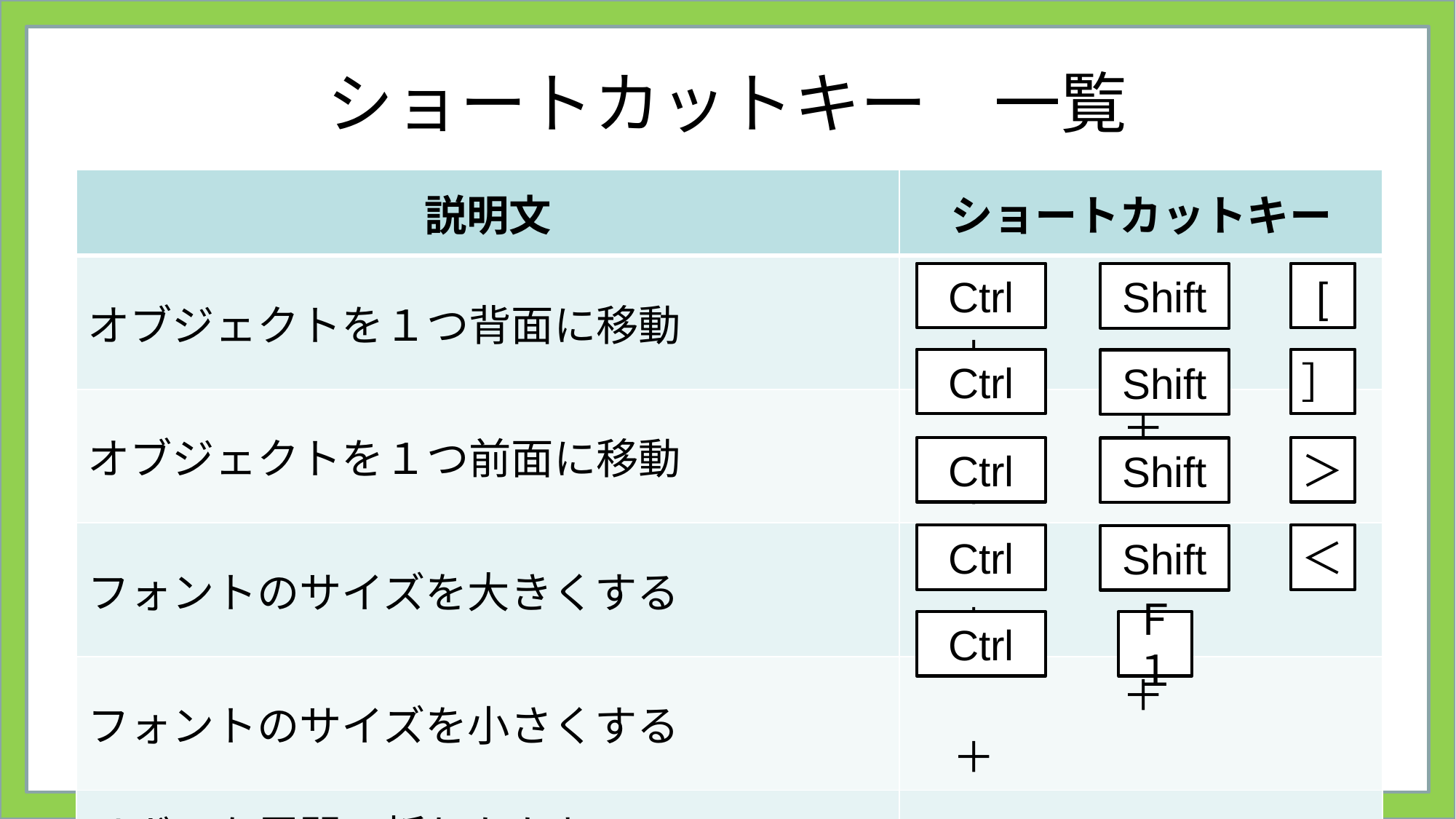

# ショートカットキー　一覧
| 説明文 | ショートカットキー |
| --- | --- |
| オブジェクトを１つ背面に移動 | ＋　　　　　＋ |
| オブジェクトを１つ前面に移動 | ＋　　　　　＋ |
| フォントのサイズを大きくする | ＋　　　　　＋ |
| フォントのサイズを小さくする | ＋　　　　　＋ |
| リボンを展開、折りたたむ | ＋ |
Ctrl
[
Shift
Ctrl
］
Shift
Ctrl
＞
Shift
Ctrl
＜
Shift
Ctrl
Ｆ１